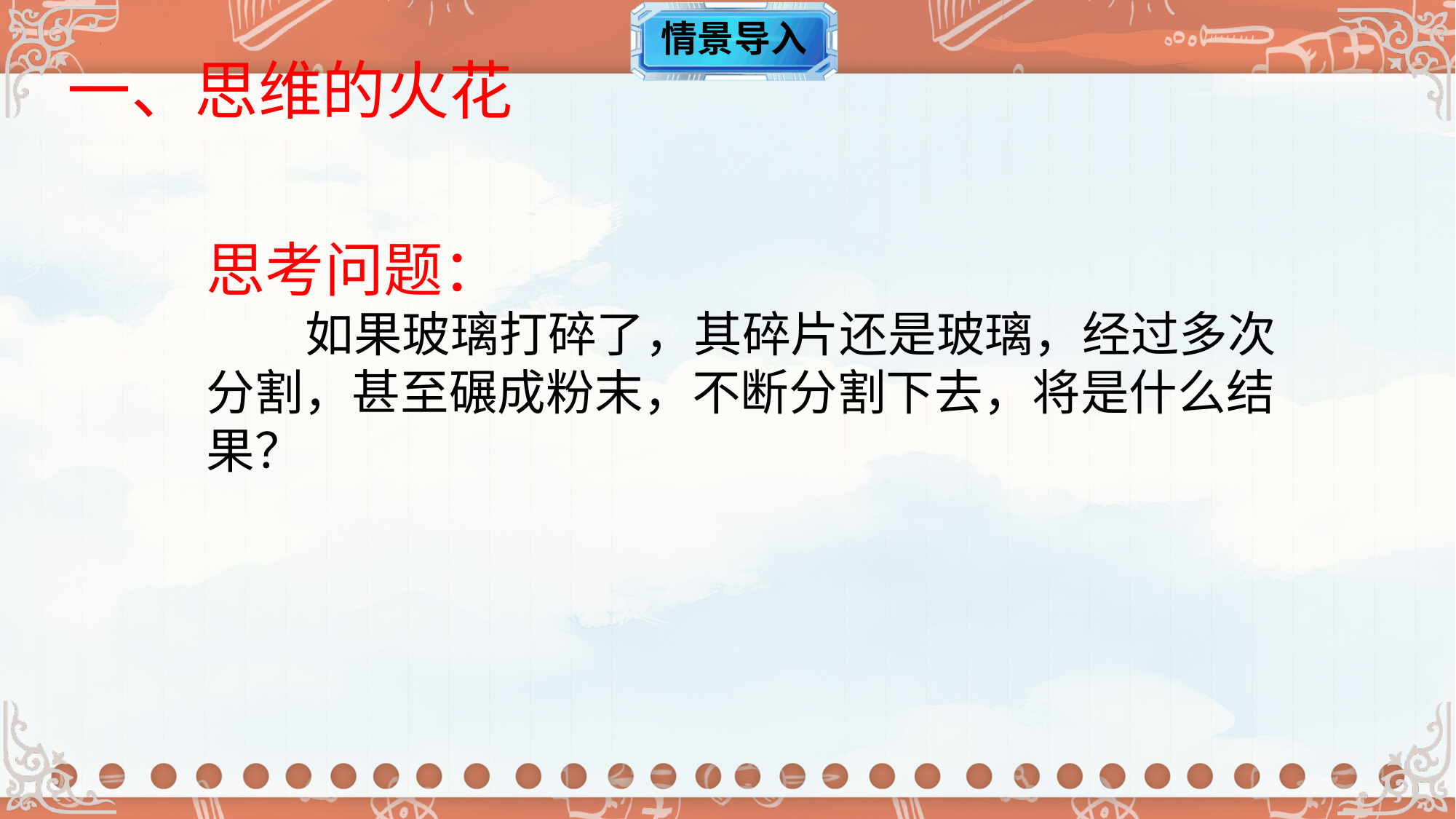

一、思维的火花

思考问题：
        如果玻璃打碎了，其碎片还是玻璃，经过多次分割，甚至碾成粉末，不断分割下去，将是什么结果？